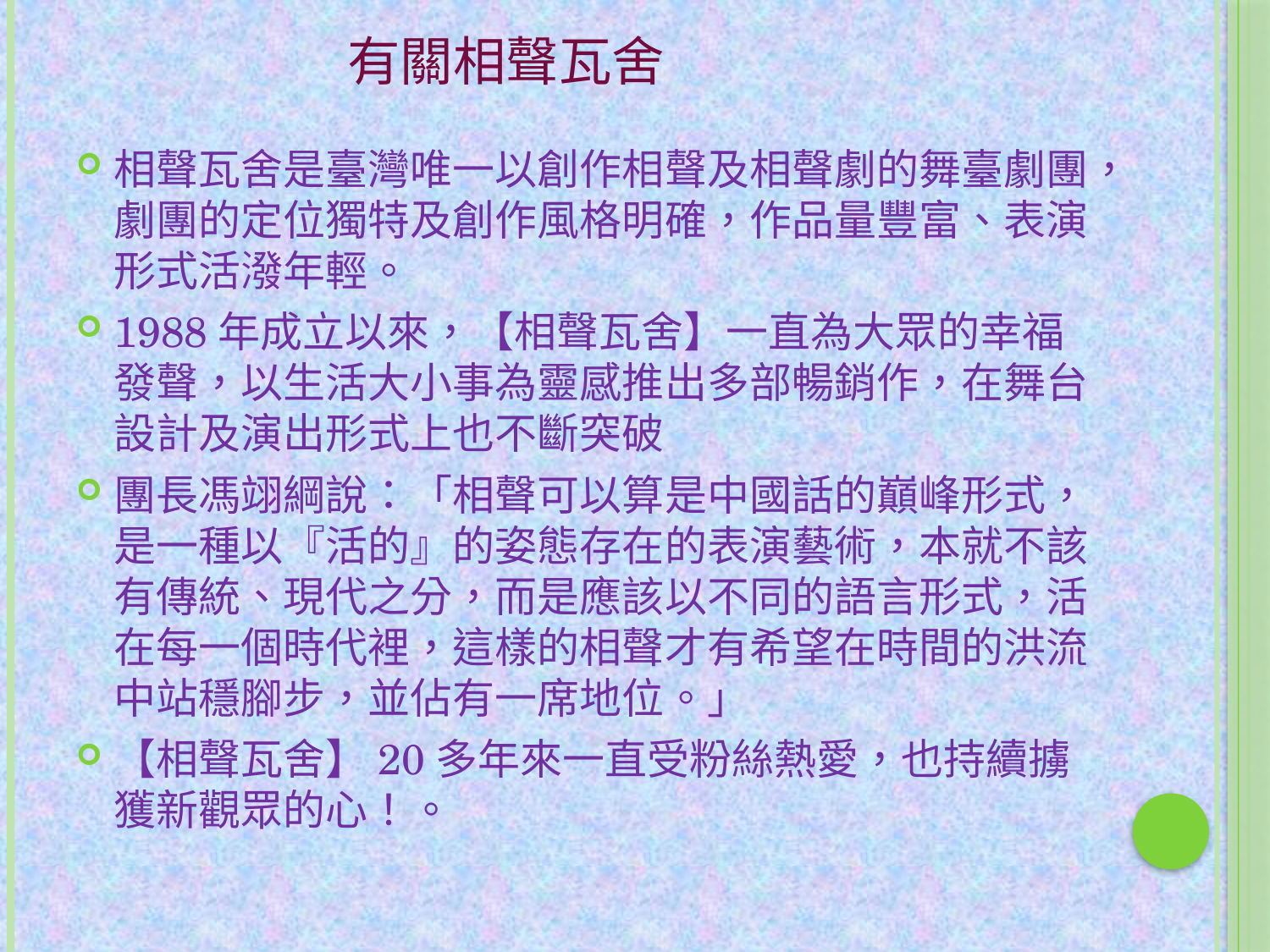

# 有關相聲瓦舍
相聲瓦舍是臺灣唯一以創作相聲及相聲劇的舞臺劇團，劇團的定位獨特及創作風格明確，作品量豐富、表演形式活潑年輕。
1988年成立以來，【相聲瓦舍】一直為大眾的幸福發聲，以生活大小事為靈感推出多部暢銷作，在舞台設計及演出形式上也不斷突破
團長馮翊綱說：「相聲可以算是中國話的巔峰形式，是一種以『活的』的姿態存在的表演藝術，本就不該有傳統、現代之分，而是應該以不同的語言形式，活在每一個時代裡，這樣的相聲才有希望在時間的洪流中站穩腳步，並佔有一席地位。」
【相聲瓦舍】20多年來一直受粉絲熱愛，也持續擄獲新觀眾的心！。